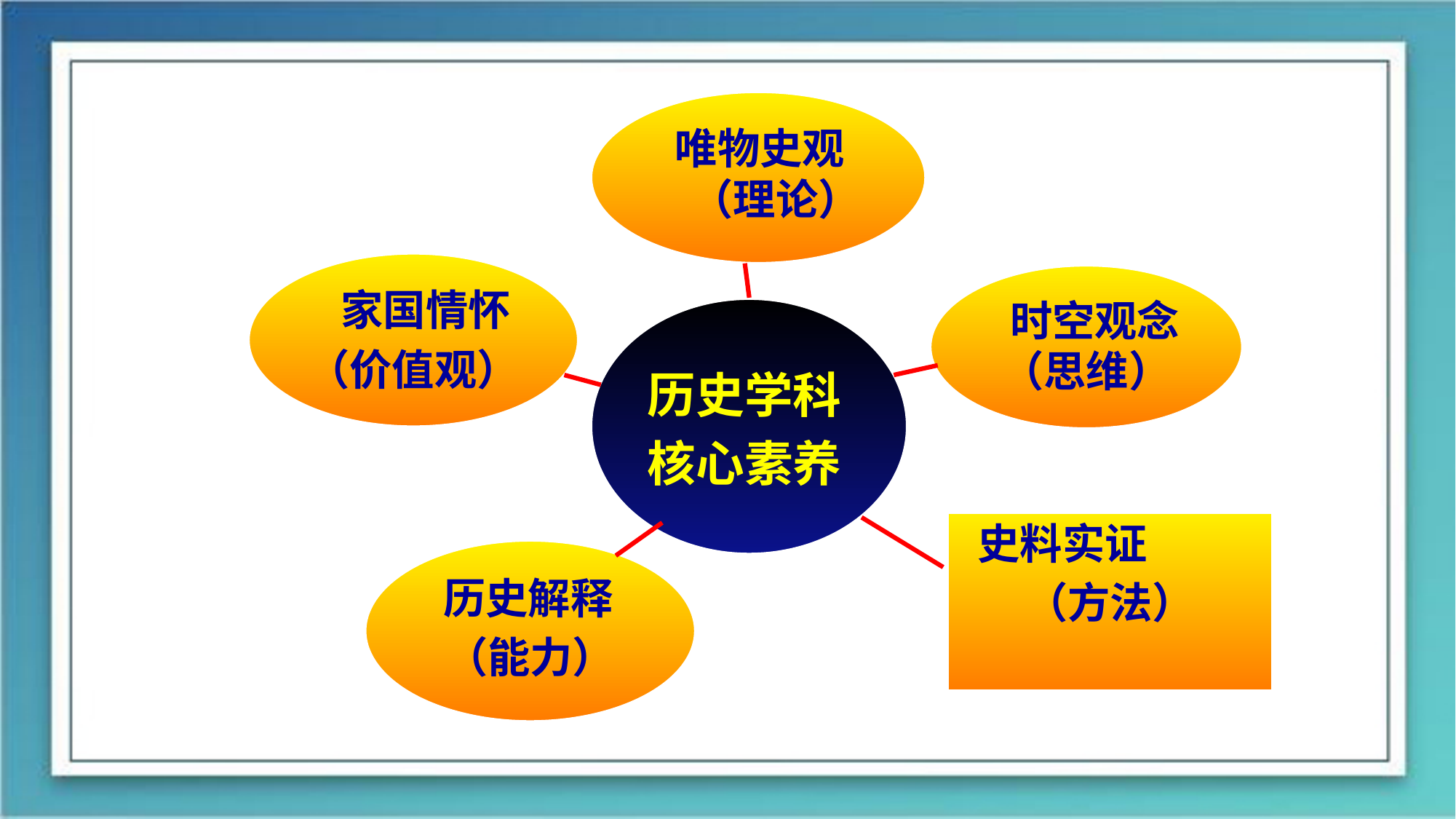

唯物史观（理论）
  家国情怀
（价值观）

 时空观念（思维）

历史学科
核心素养

 史料实证
（方法）

 历史解释
（能力）